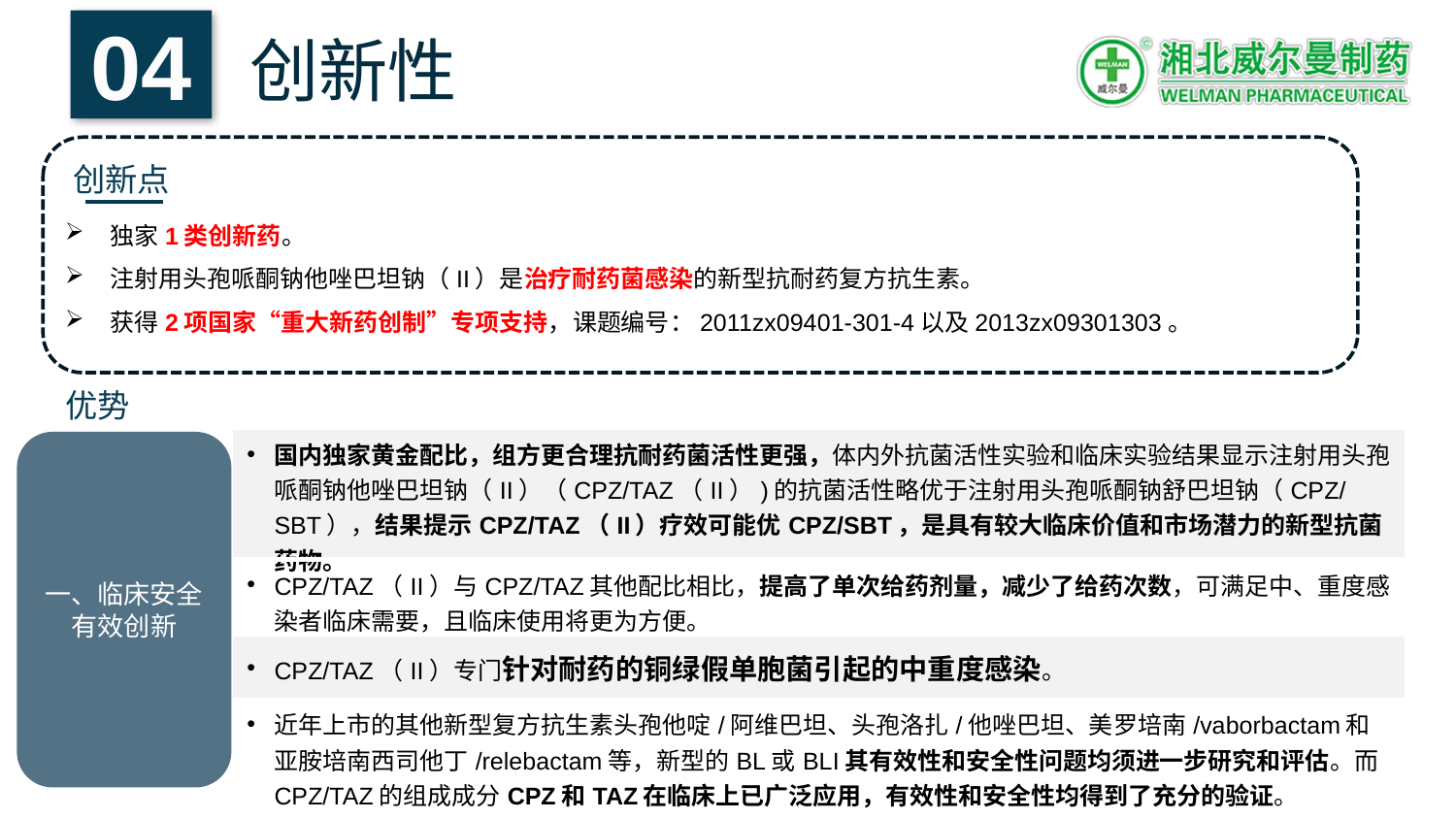

04
创新性

创新点

独家1类创新药。
注射用头孢哌酮钠他唑巴坦钠（II）是治疗耐药菌感染的新型抗耐药复方抗生素。
获得2项国家“重大新药创制”专项支持，课题编号：2011zx09401-301-4以及2013zx09301303。
优势
| 国内独家黄金配比，组方更合理抗耐药菌活性更强，体内外抗菌活性实验和临床实验结果显示注射用头孢哌酮钠他唑巴坦钠（II）（CPZ/TAZ（II）)的抗菌活性略优于注射用头孢哌酮钠舒巴坦钠（CPZ/SBT），结果提示CPZ/TAZ（II）疗效可能优CPZ/SBT，是具有较大临床价值和市场潜力的新型抗菌药物。 |
| --- |
| CPZ/TAZ（II）与CPZ/TAZ其他配比相比，提高了单次给药剂量，减少了给药次数，可满足中、重度感染者临床需要，且临床使用将更为方便。 |
| CPZ/TAZ（II）专门针对耐药的铜绿假单胞菌引起的中重度感染。 |
| 近年上市的其他新型复方抗生素头孢他啶/阿维巴坦、头孢洛扎/他唑巴坦、美罗培南/vaborbactam和亚胺培南西司他丁/relebactam等，新型的BL或BLI其有效性和安全性问题均须进一步研究和评估。而CPZ/TAZ的组成成分CPZ和TAZ在临床上已广泛应用，有效性和安全性均得到了充分的验证。 |
一、临床安全有效创新